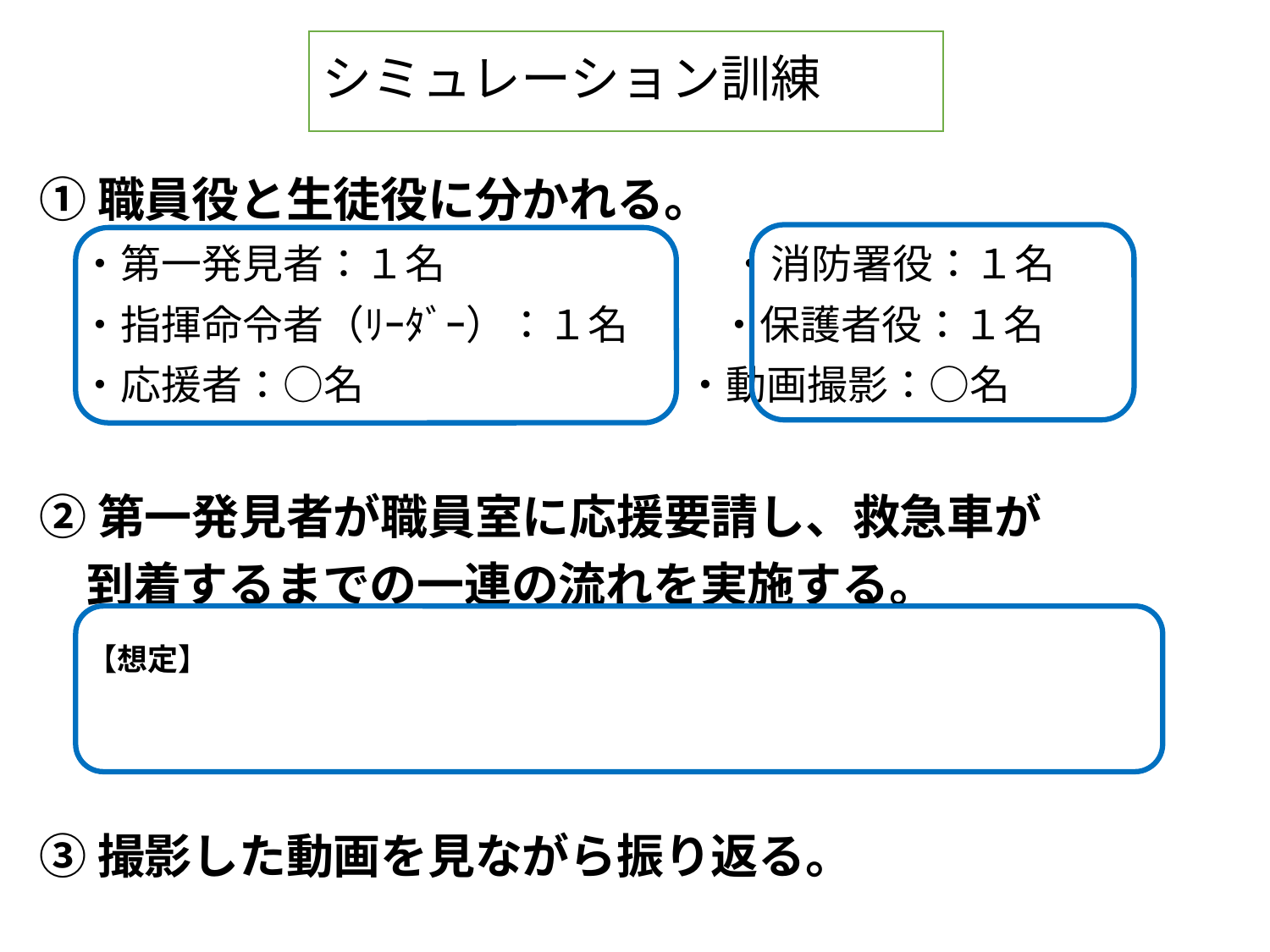

# シミュレーション訓練
①職員役と生徒役に分かれる。
　・第一発見者：１名　　　　　　　・消防署役：１名
　・指揮命令者（ﾘｰﾀﾞｰ）：１名　 　・保護者役：１名
　・応援者：○名　　　　　　　    ・動画撮影：○名

②第一発見者が職員室に応援要請し、救急車が
　到着するまでの一連の流れを実施する。
　【想定】

③撮影した動画を見ながら振り返る。